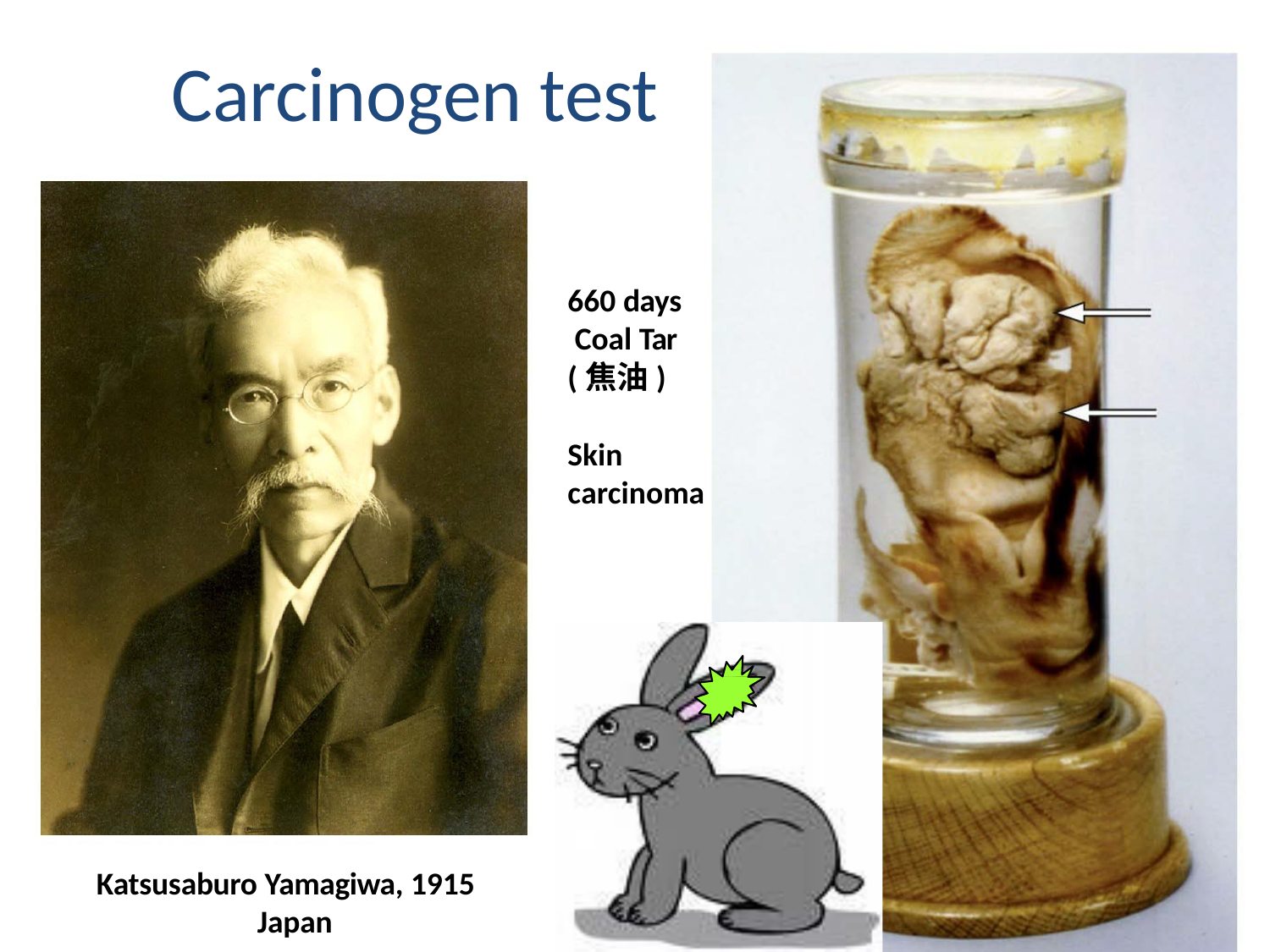

# Carcinogen test

660 days  Coal Tar
(焦油)

Skin  carcinoma

Katsusaburo Yamagiwa, 1915  Japan